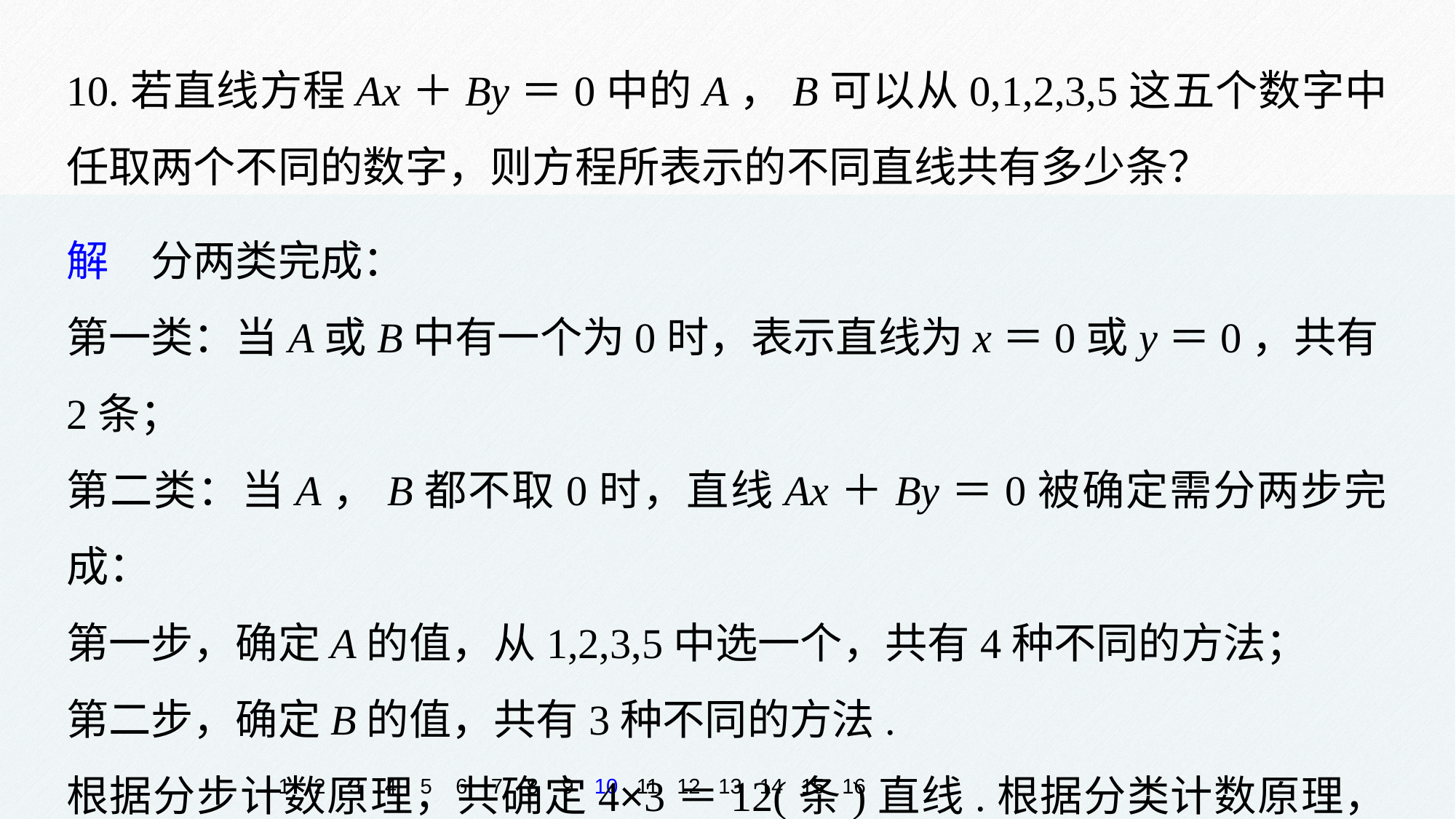

10.若直线方程Ax＋By＝0中的A，B可以从0,1,2,3,5这五个数字中任取两个不同的数字，则方程所表示的不同直线共有多少条？
解　分两类完成：
第一类：当A或B中有一个为0时，表示直线为x＝0或y＝0，共有2条；
第二类：当A，B都不取0时，直线Ax＋By＝0被确定需分两步完成：
第一步，确定A的值，从1,2,3,5中选一个，共有4种不同的方法；
第二步，确定B的值，共有3种不同的方法.
根据分步计数原理，共确定4×3＝12(条)直线.根据分类计数原理，方程所表示的不同直线有2＋12＝14(条).
1
2
3
4
5
6
7
8
9
10
11
12
13
14
15
16